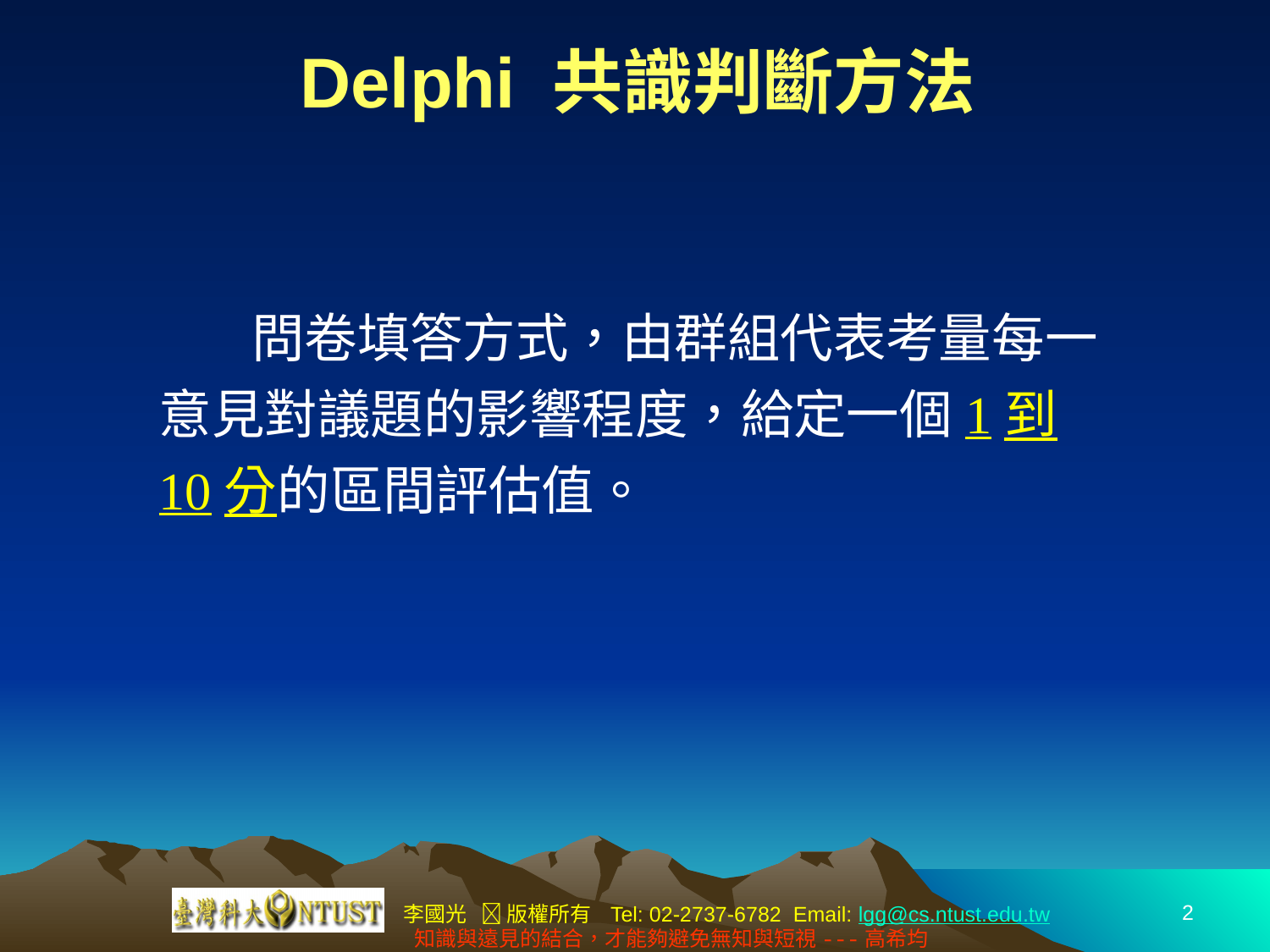

# Delphi 共識判斷方法
問卷填答方式，由群組代表考量每一意見對議題的影響程度，給定一個1到10分的區間評估值。

2